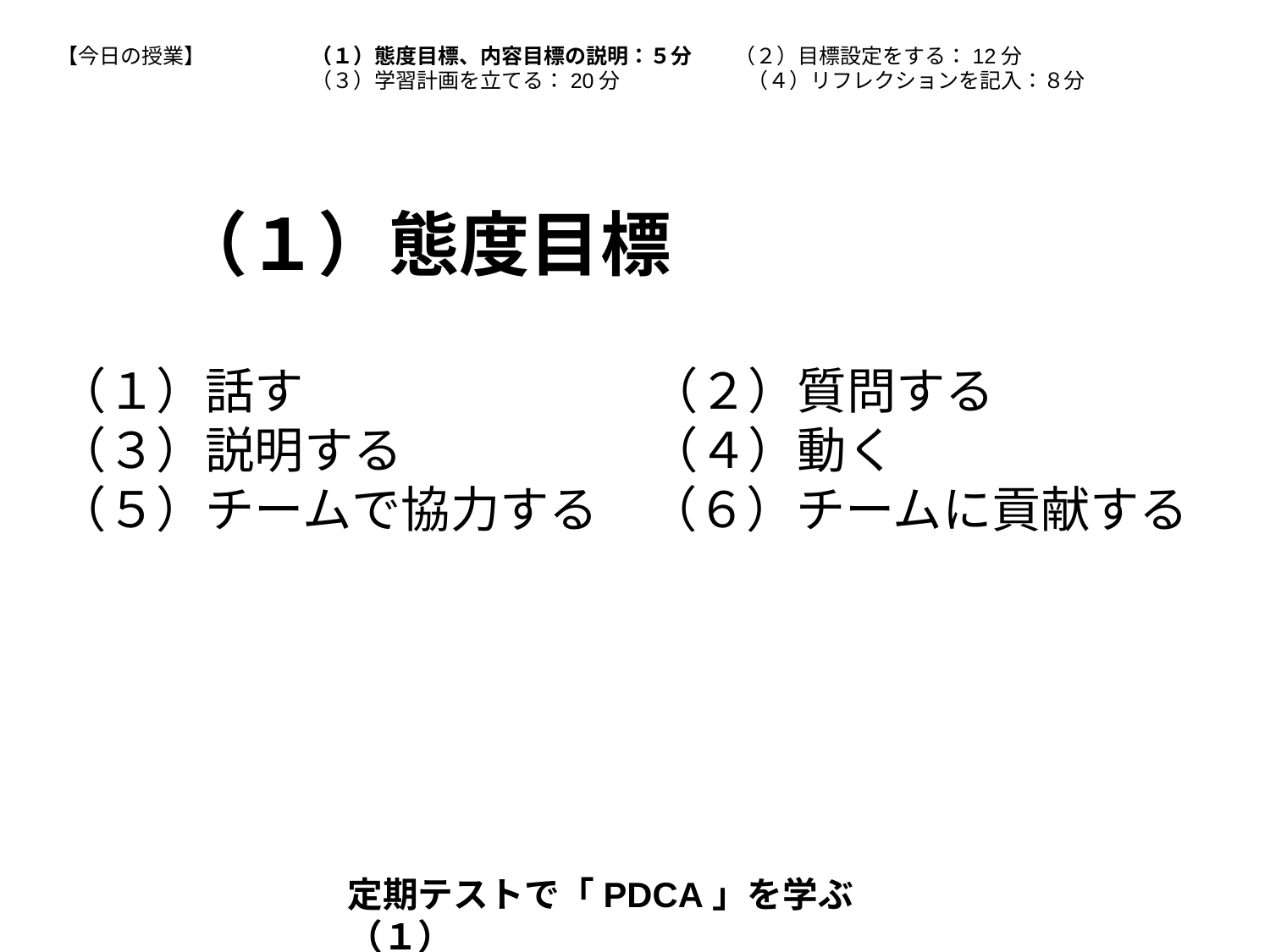

【今日の授業】	（１）態度目標、内容目標の説明：５分　　（２）目標設定をする：12分
		（３）学習計画を立てる：20分　　　　　　（４）リフレクションを記入：８分
（１）態度目標
（１）話す　　　　　　　（２）質問する
（３）説明する　　　　　（４）動く
（５）チームで協力する　（６）チームに貢献する
定期テストで「PDCA」を学ぶ（１）